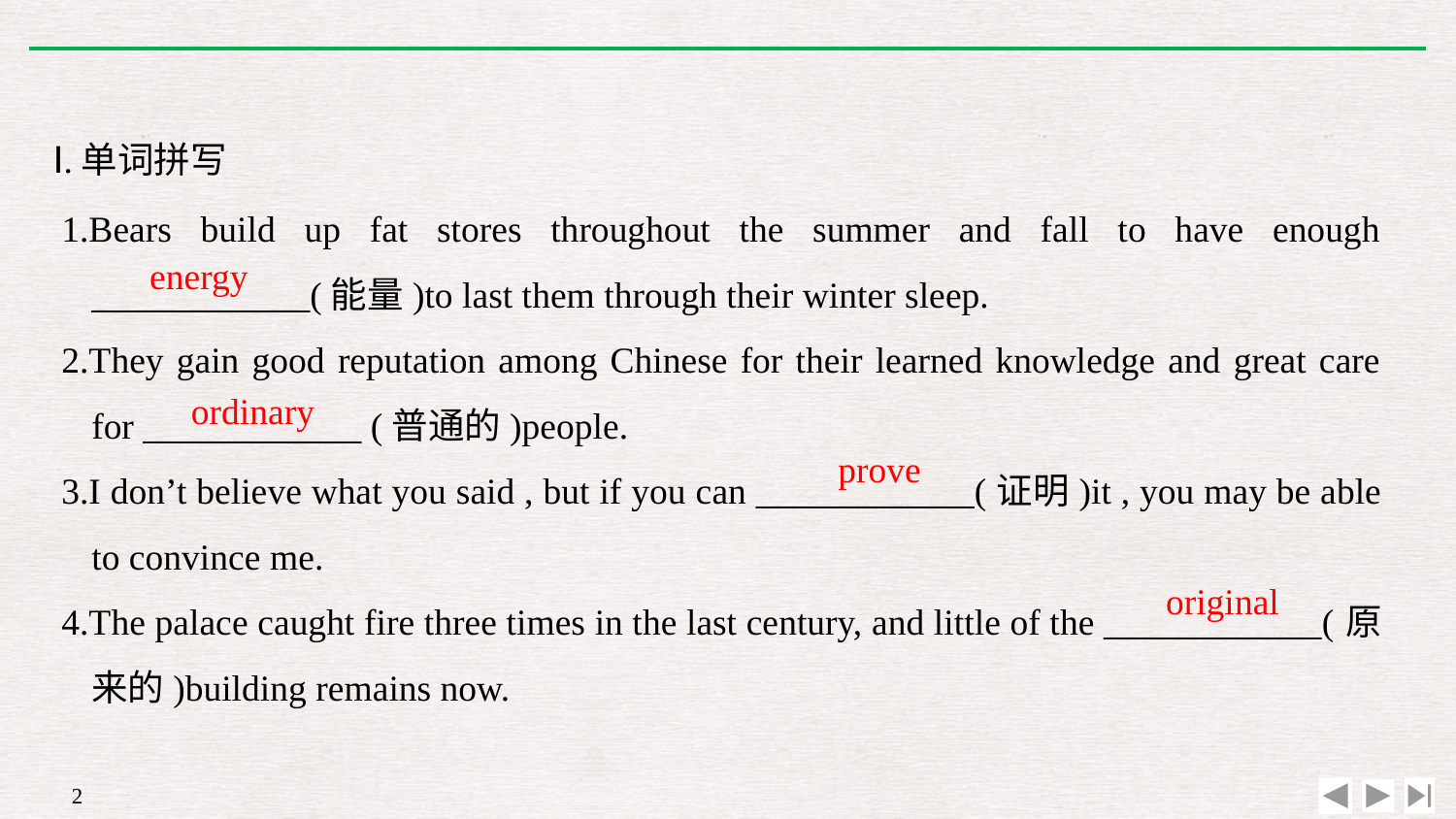

Ⅰ.单词拼写
1.Bears build up fat stores throughout the summer and fall to have enough ____________(能量)to last them through their winter sleep.
2.They gain good reputation among Chinese for their learned knowledge and great care for ____________ (普通的)people.
3.I don’t believe what you said , but if you can ____________(证明)it , you may be able to convince me.
4.The palace caught fire three times in the last century, and little of the ____________(原来的)building remains now.
energy
ordinary
prove
original